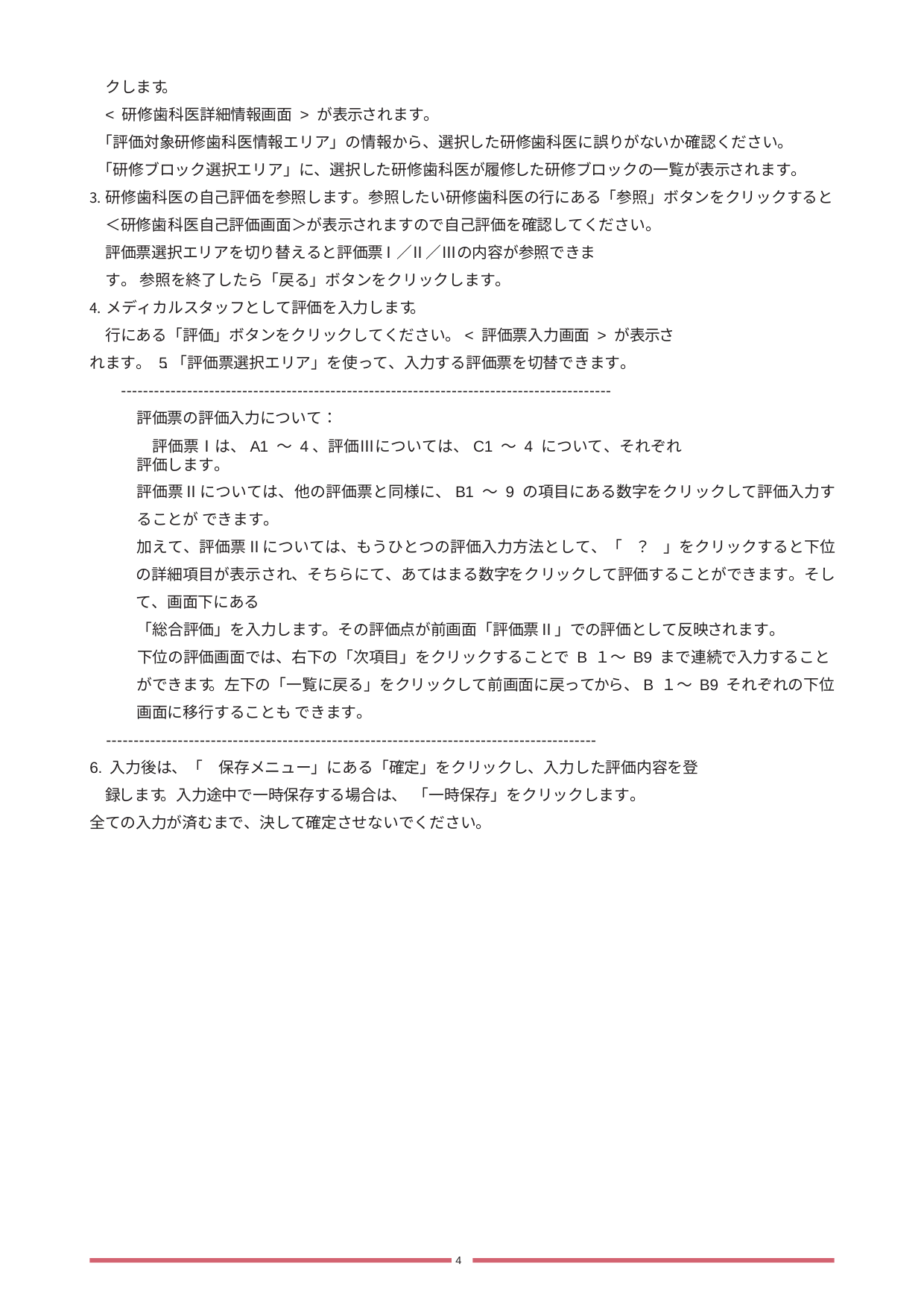

クします。
< 研修歯科医詳細情報画面> が表示されます。
「評価対象研修歯科医情報エリア」の情報から、選択した研修歯科医に誤りがないか確認ください。
「研修ブロック選択エリア」に、選択した研修歯科医が履修した研修ブロックの一覧が表示されます。
研修歯科医の自己評価を参照します。参照したい研修歯科医の行にある「参照」ボタンをクリックすると＜研修歯科医自己評価画面＞が表示されますので自己評価を確認してください。
評価票選択エリアを切り替えると評価票Ⅰ／Ⅱ／Ⅲの内容が参照できます。 参照を終了したら「戻る」ボタンをクリックします。
メディカルスタッフとして評価を入力します。
行にある「評価」ボタンをクリックしてください。< 評価票入力画面> が表示されます。 5.「評価票選択エリア」を使って、入力する評価票を切替できます。
-----------------------------------------------------------------------------------------
評価票の評価入力について：
評価票Ⅰは、A1 〜 4、評価Ⅲについては、C1 〜 4 について、それぞれ評価します。
評価票Ⅱについては、他の評価票と同様に、B1 〜 9 の項目にある数字をクリックして評価入力することが できます。
加えて、評価票Ⅱについては、もうひとつの評価入力方法として、「　 ？　」をクリックすると下位の詳細項目が表示され、そちらにて、あてはまる数字をクリックして評価することができます。そして、画面下にある
「総合評価」を入力します。その評価点が前画面「評価票Ⅱ」での評価として反映されます。
下位の評価画面では、右下の「次項目」をクリックすることで B １〜 B9 まで連続で入力することができます。左下の「一覧に戻る」をクリックして前画面に戻ってから、B １〜 B9 それぞれの下位画面に移行することも できます。
-----------------------------------------------------------------------------------------
6. 入力後は、「　保存メニュー」にある「確定」をクリックし、入力した評価内容を登録します。入力途中で一時保存する場合は、　「一時保存」をクリックします。
全ての入力が済むまで、決して確定させないでください。
4